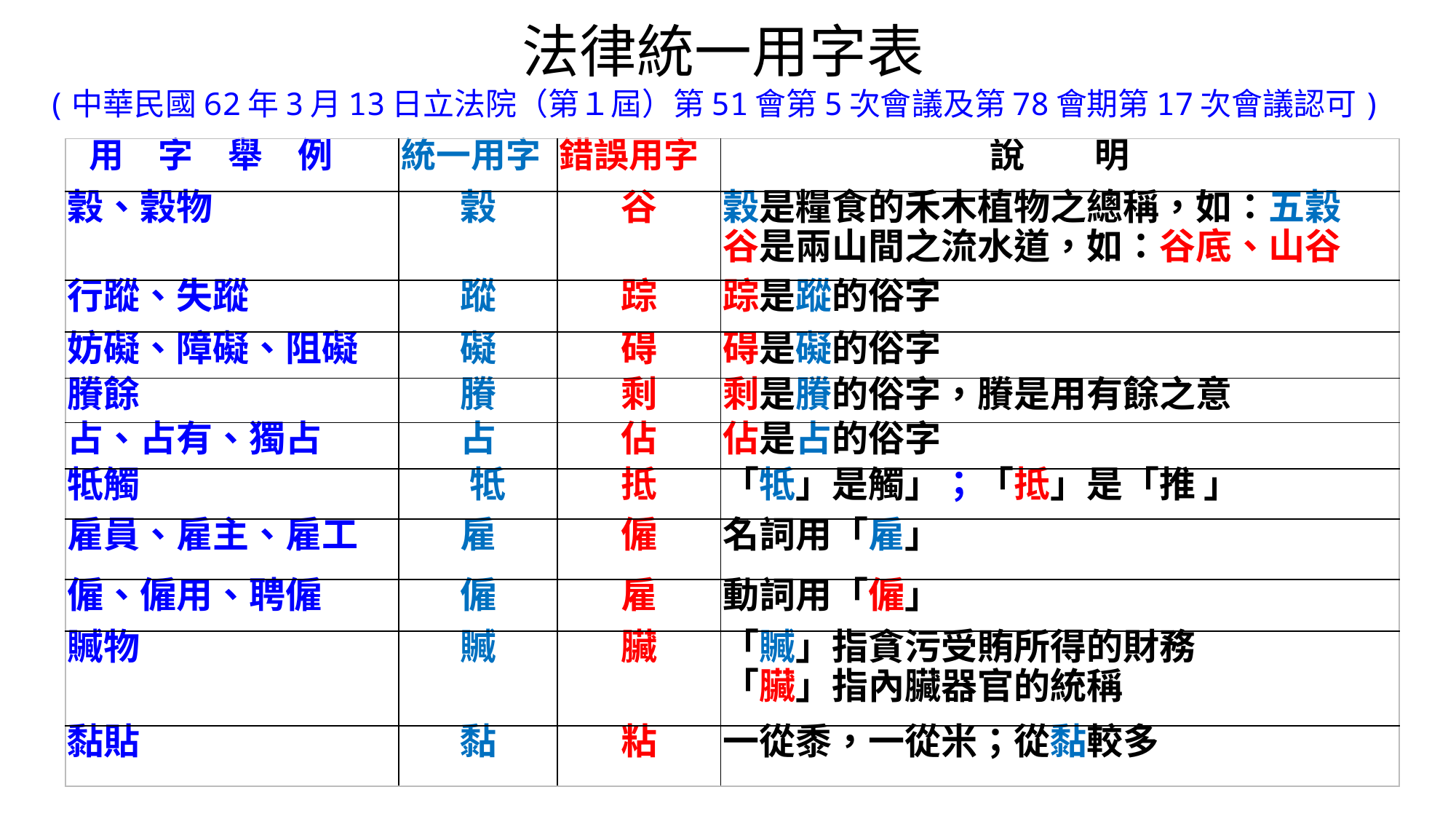

# 法律統一用字表 (中華民國62年3月13日立法院（第１屆）第51會第5次會議及第78會期第17次會議認可)
| 用　字　舉　例 | 統一用字 | 錯誤用字 | 說　　明 |
| --- | --- | --- | --- |
| 穀、穀物 | 穀 | 谷 | 穀是糧食的禾木植物之總稱，如：五穀 谷是兩山間之流水道，如：谷底、山谷 |
| 行蹤、失蹤 | 蹤 | 踪 | 踪是蹤的俗字 |
| 妨礙、障礙、阻礙 | 礙 | 碍 | 碍是礙的俗字 |
| 賸餘 | 賸 | 剩 | 剩是賸的俗字，賸是用有餘之意 |
| 占、占有、獨占 | 占 | 佔 | 佔是占的俗字 |
| 牴觸 | 牴 | 抵 | 「牴」是觸」；「抵」是「推 」 |
| 雇員、雇主、雇工 | 雇 | 僱 | 名詞用「雇」 |
| 僱、僱用、聘僱 | 僱 | 雇 | 動詞用「僱」 |
| 贓物 | 贓 | 臟 | 「贓」指貪污受賄所得的財務 「臟」指內臟器官的統稱 |
| 黏貼 | 黏 | 粘 | 一從黍，一從米；從黏較多 |